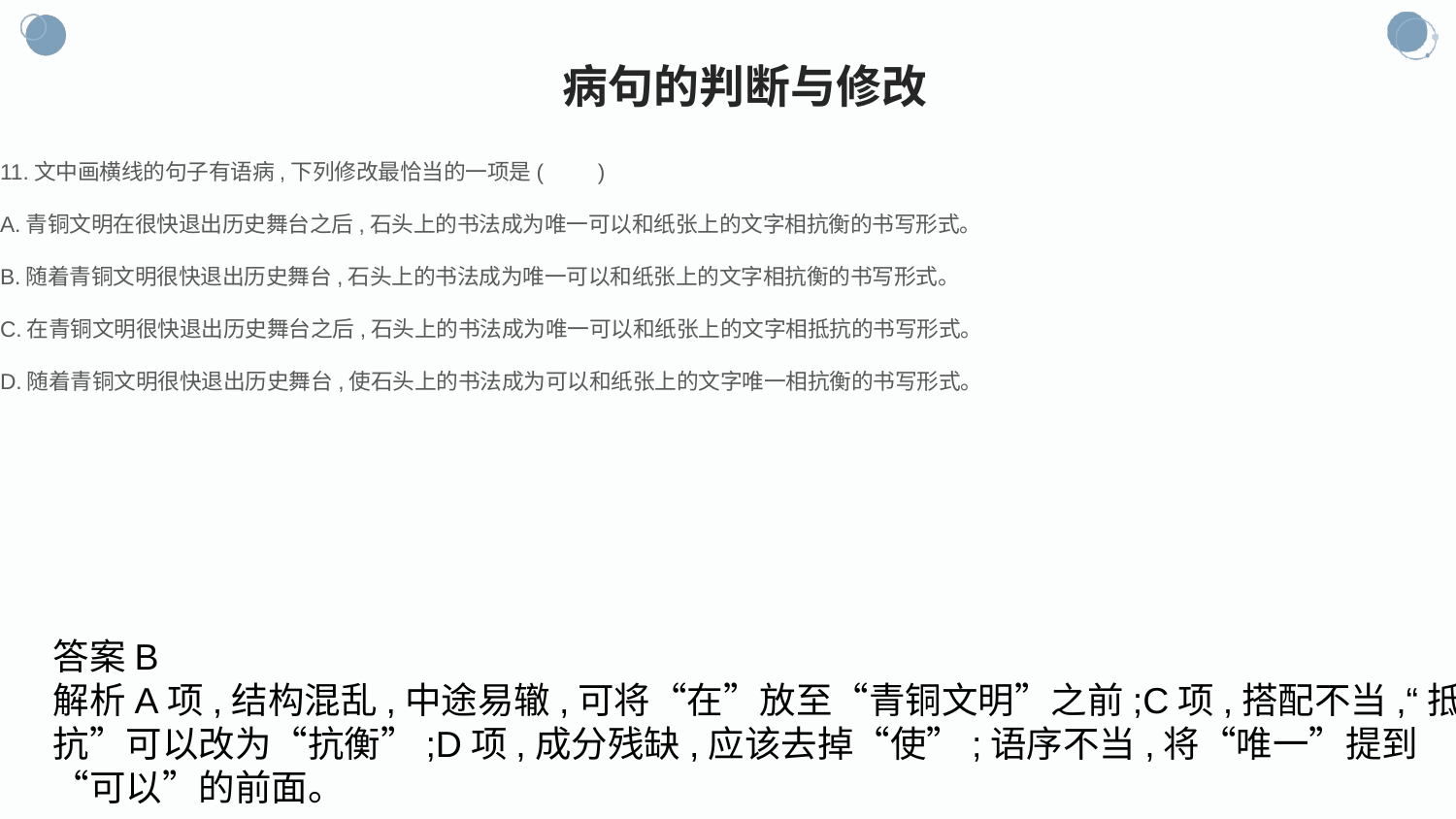

病句的判断与修改
11.文中画横线的句子有语病,下列修改最恰当的一项是(　　)
A.青铜文明在很快退出历史舞台之后,石头上的书法成为唯一可以和纸张上的文字相抗衡的书写形式。
B.随着青铜文明很快退出历史舞台,石头上的书法成为唯一可以和纸张上的文字相抗衡的书写形式。
C.在青铜文明很快退出历史舞台之后,石头上的书法成为唯一可以和纸张上的文字相抵抗的书写形式。
D.随着青铜文明很快退出历史舞台,使石头上的书法成为可以和纸张上的文字唯一相抗衡的书写形式。
答案B
解析A项,结构混乱,中途易辙,可将“在”放至“青铜文明”之前;C项,搭配不当,“抵抗”可以改为“抗衡”;D项,成分残缺,应该去掉“使”;语序不当,将“唯一”提到“可以”的前面。